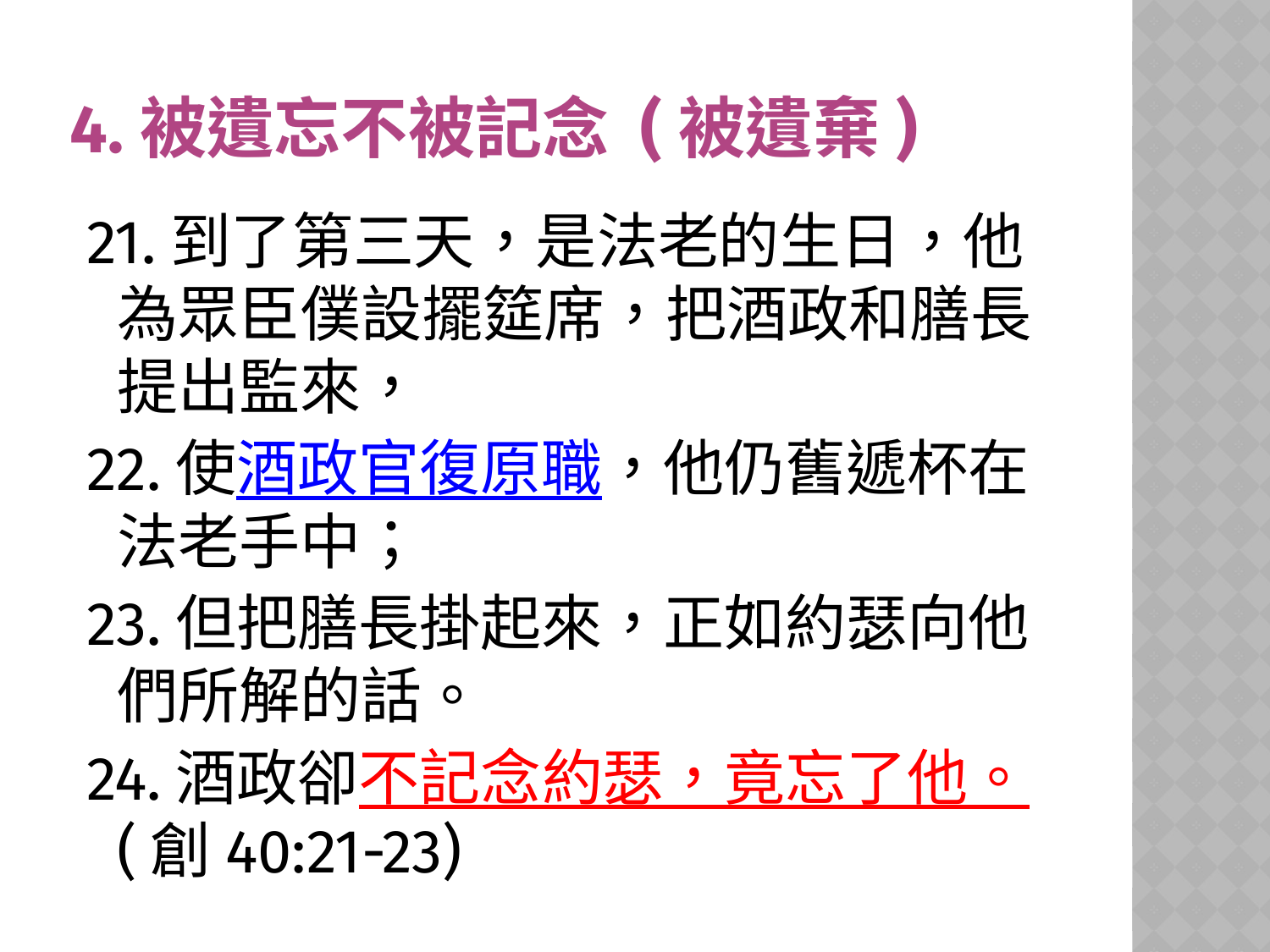

# 4.被遺忘不被記念 (被遺棄)
21.到了第三天，是法老的生日，他為眾臣僕設擺筵席，把酒政和膳長提出監來，
22.使酒政官復原職，他仍舊遞杯在法老手中；
23.但把膳長掛起來，正如約瑟向他們所解的話。
24.酒政卻不記念約瑟，竟忘了他。(創40:21-23)